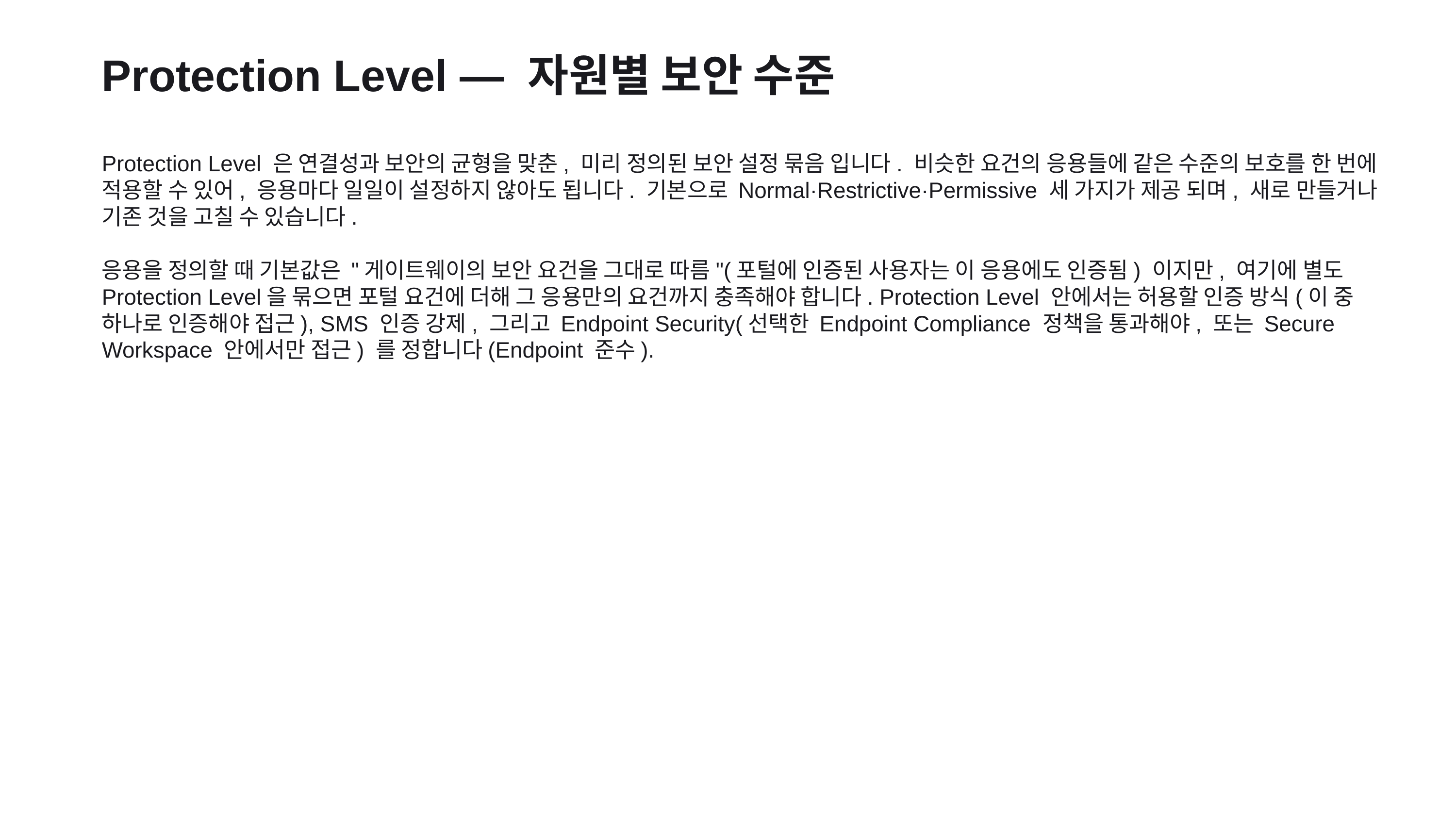

Protection Level — 자원별 보안 수준
Protection Level 은 연결성과 보안의 균형을 맞춘, 미리 정의된 보안 설정 묶음 입니다. 비슷한 요건의 응용들에 같은 수준의 보호를 한 번에 적용할 수 있어, 응용마다 일일이 설정하지 않아도 됩니다. 기본으로 Normal·Restrictive·Permissive 세 가지가 제공 되며, 새로 만들거나 기존 것을 고칠 수 있습니다.

응용을 정의할 때 기본값은 "게이트웨이의 보안 요건을 그대로 따름"(포털에 인증된 사용자는 이 응용에도 인증됨) 이지만, 여기에 별도 Protection Level을 묶으면 포털 요건에 더해 그 응용만의 요건까지 충족해야 합니다. Protection Level 안에서는 허용할 인증 방식(이 중 하나로 인증해야 접근), SMS 인증 강제, 그리고 Endpoint Security(선택한 Endpoint Compliance 정책을 통과해야, 또는 Secure Workspace 안에서만 접근) 를 정합니다(Endpoint 준수).